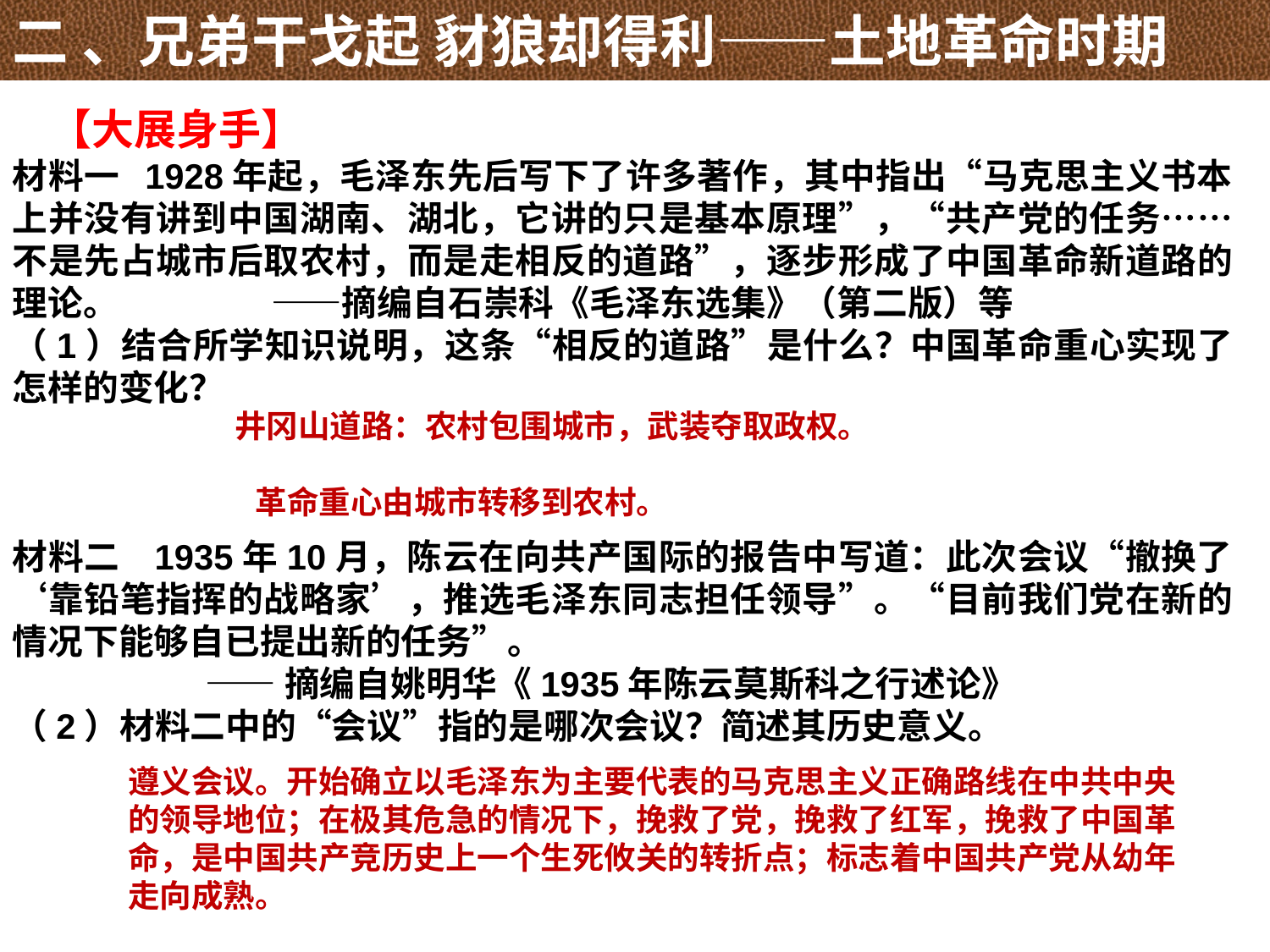

二 、兄弟干戈起 豺狼却得利——土地革命时期
【大展身手】
材料一  1928年起，毛泽东先后写下了许多著作，其中指出“马克思主义书本上并没有讲到中国湖南、湖北，它讲的只是基本原理”，“共产党的任务……不是先占城市后取农村，而是走相反的道路”，逐步形成了中国革命新道路的理论。                   ——摘编自石崇科《毛泽东选集》（第二版）等
（1）结合所学知识说明，这条“相反的道路”是什么？中国革命重心实现了怎样的变化？

材料二   1935年10月，陈云在向共产国际的报告中写道：此次会议“撤换了‘靠铅笔指挥的战略家’，推选毛泽东同志担任领导”。“目前我们党在新的情况下能够自已提出新的任务”。
                        ——摘编自姚明华《1935年陈云莫斯科之行述论》（2）材料二中的“会议”指的是哪次会议？简述其历史意义。

井冈山道路：农村包围城市，武装夺取政权。
革命重心由城市转移到农村。
遵义会议。开始确立以毛泽东为主要代表的马克思主义正确路线在中共中央的领导地位；在极其危急的情况下，挽救了党，挽救了红军，挽救了中国革命，是中国共产竞历史上一个生死攸关的转折点；标志着中国共产党从幼年走向成熟。